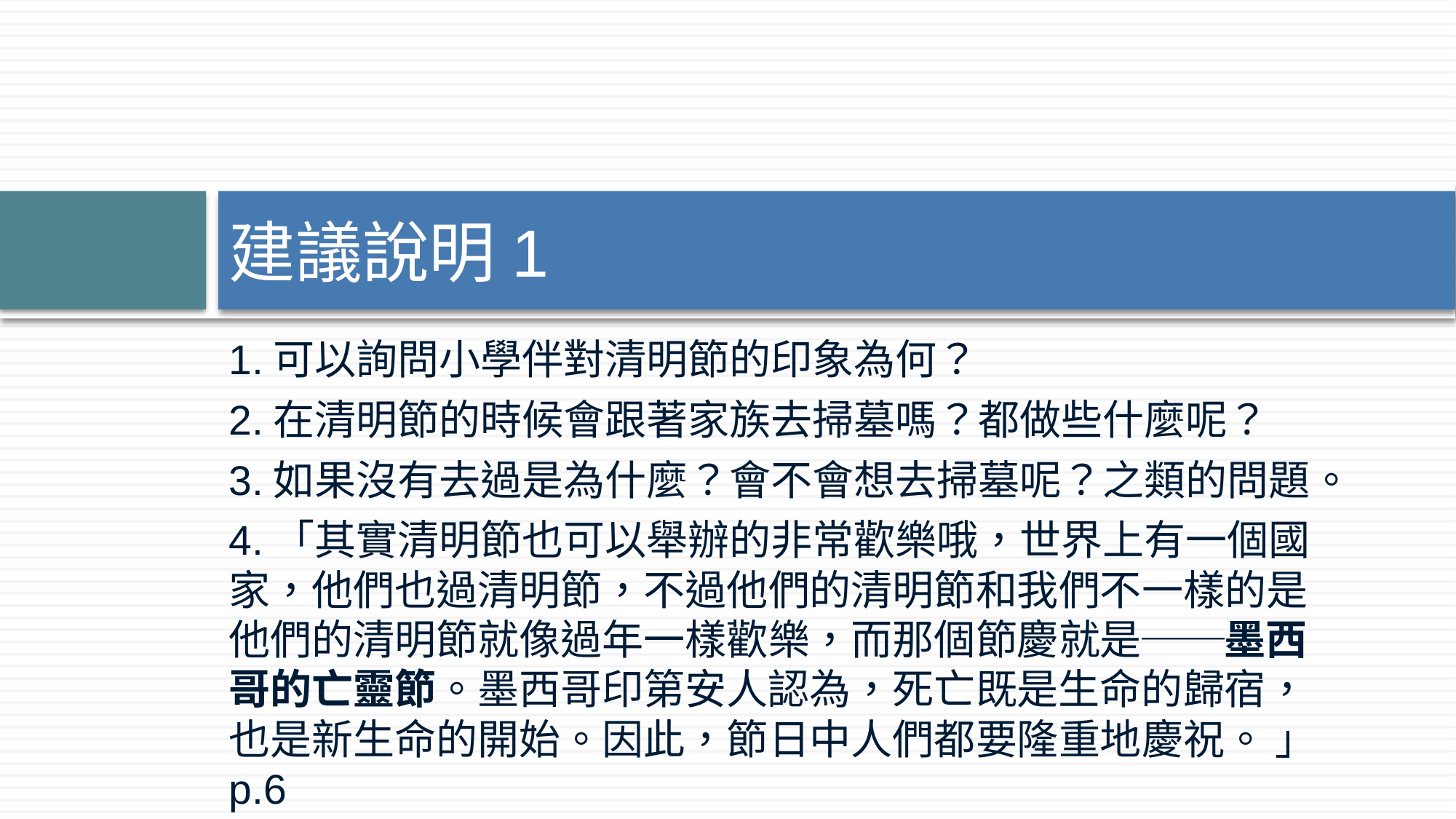

# 建議說明1
1.可以詢問小學伴對清明節的印象為何？
2.在清明節的時候會跟著家族去掃墓嗎？都做些什麼呢？
3.如果沒有去過是為什麼？會不會想去掃墓呢？之類的問題。
4.「其實清明節也可以舉辦的非常歡樂哦，世界上有一個國家，他們也過清明節，不過他們的清明節和我們不一樣的是他們的清明節就像過年一樣歡樂，而那個節慶就是──墨西哥的亡靈節。墨西哥印第安人認為，死亡既是生命的歸宿，也是新生命的開始。因此，節日中人們都要隆重地慶祝。 」p.6